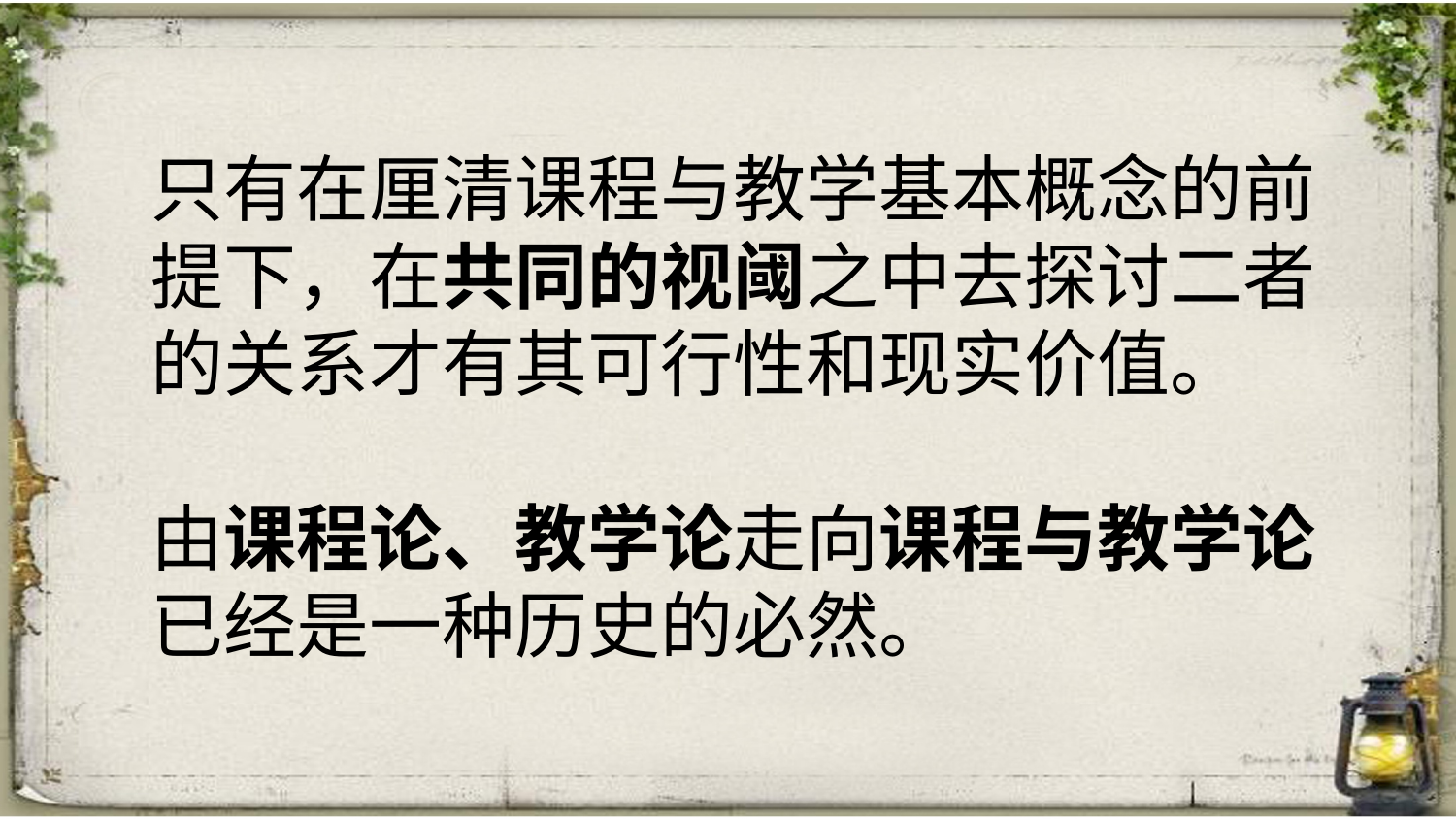

只有在厘清课程与教学基本概念的前提下，在共同的视阈之中去探讨二者的关系才有其可行性和现实价值。

由课程论、教学论走向课程与教学论已经是一种历史的必然。